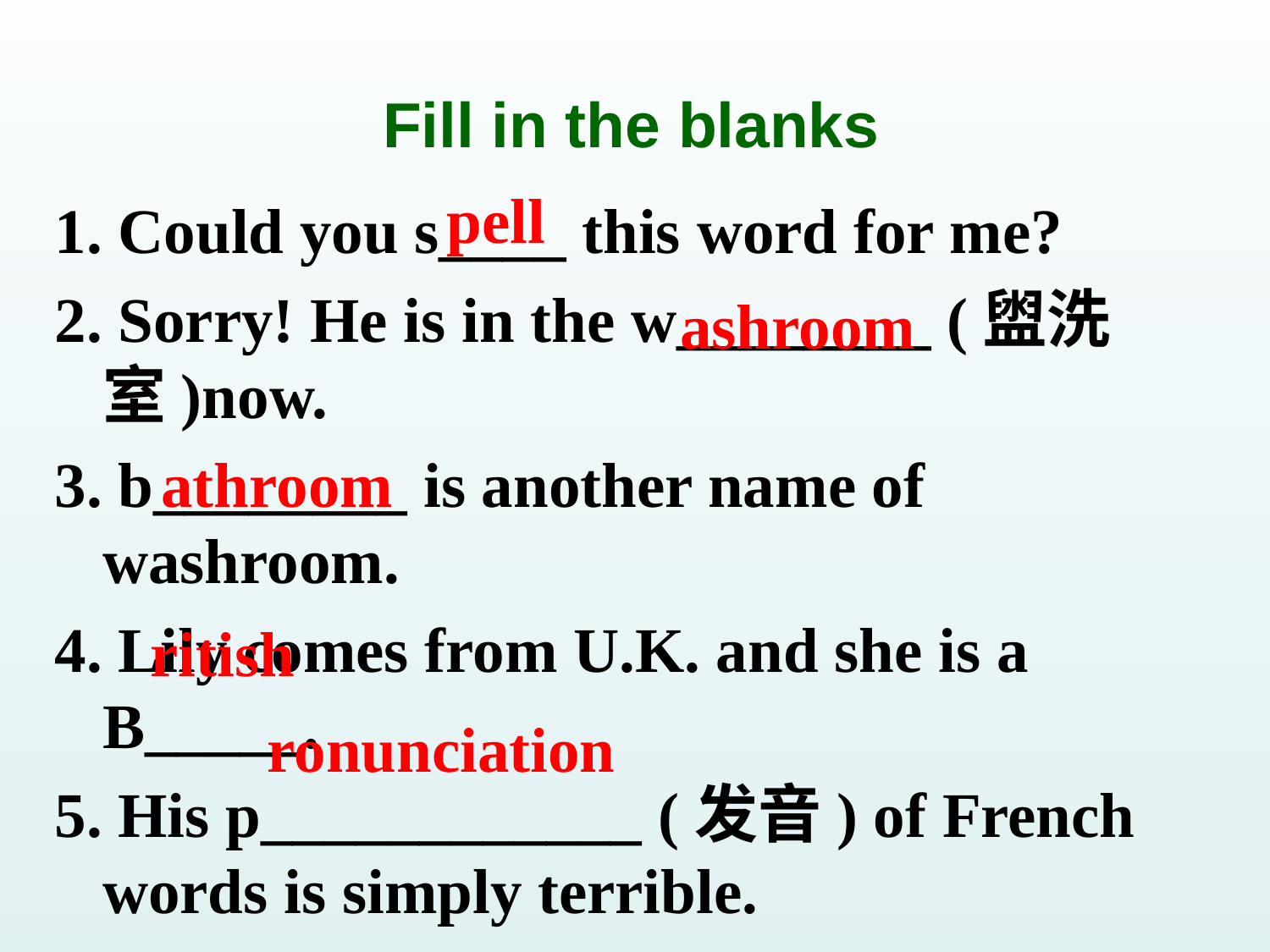

Fill in the blanks
pell
 Could you s____ this word for me?
 Sorry! He is in the w________ (盥洗室)now.
 b________ is another name of washroom.
 Lily comes from U.K. and she is a B_____.
 His p____________ (发音) of French words is simply terrible.
ashroom
athroom
ritish
ronunciation